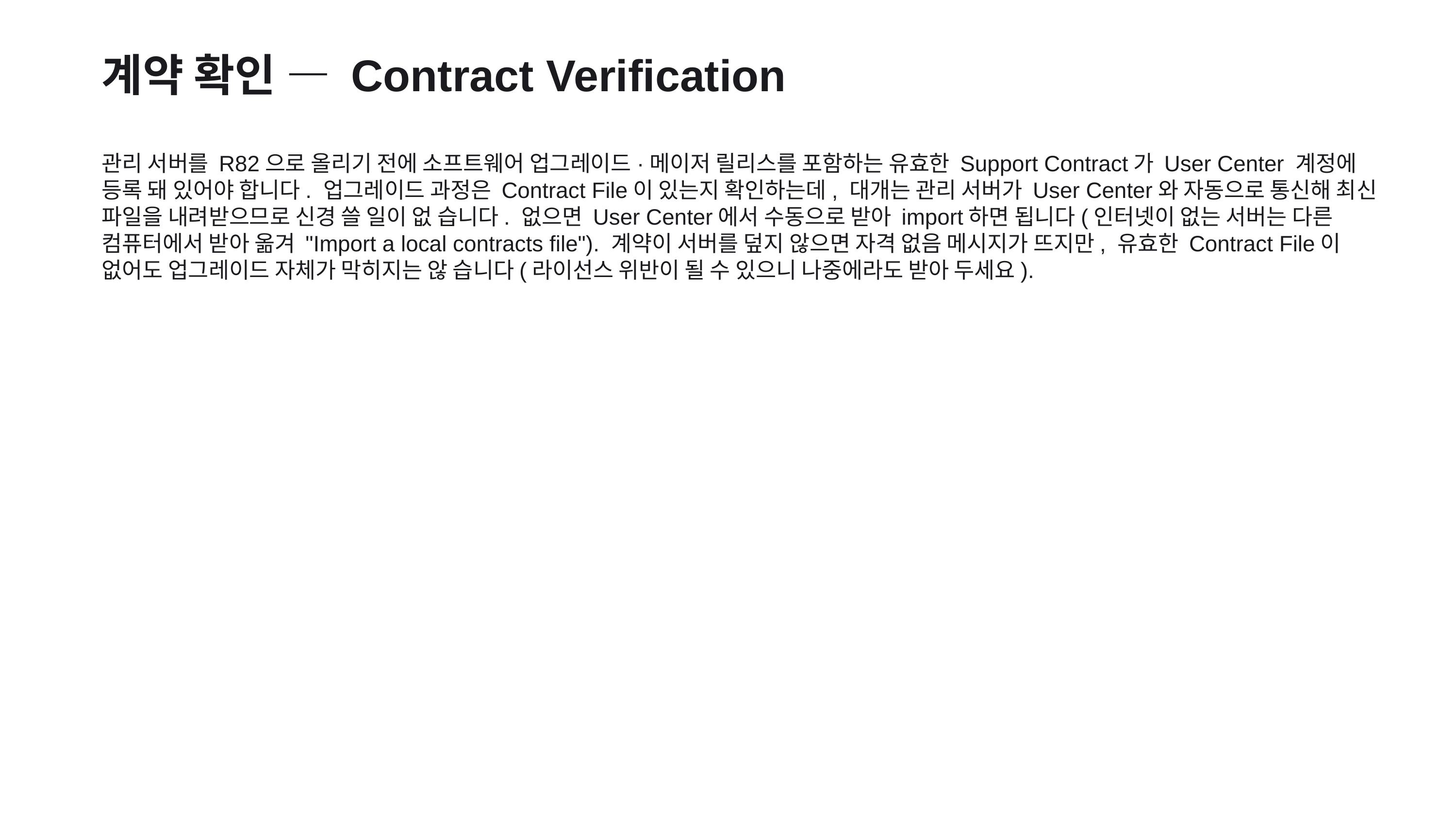

계약 확인 — Contract Verification
관리 서버를 R82으로 올리기 전에 소프트웨어 업그레이드·메이저 릴리스를 포함하는 유효한 Support Contract가 User Center 계정에 등록 돼 있어야 합니다. 업그레이드 과정은 Contract File이 있는지 확인하는데, 대개는 관리 서버가 User Center와 자동으로 통신해 최신 파일을 내려받으므로 신경 쓸 일이 없 습니다. 없으면 User Center에서 수동으로 받아 import하면 됩니다(인터넷이 없는 서버는 다른 컴퓨터에서 받아 옮겨 "Import a local contracts file"). 계약이 서버를 덮지 않으면 자격 없음 메시지가 뜨지만, 유효한 Contract File이 없어도 업그레이드 자체가 막히지는 않 습니다(라이선스 위반이 될 수 있으니 나중에라도 받아 두세요).